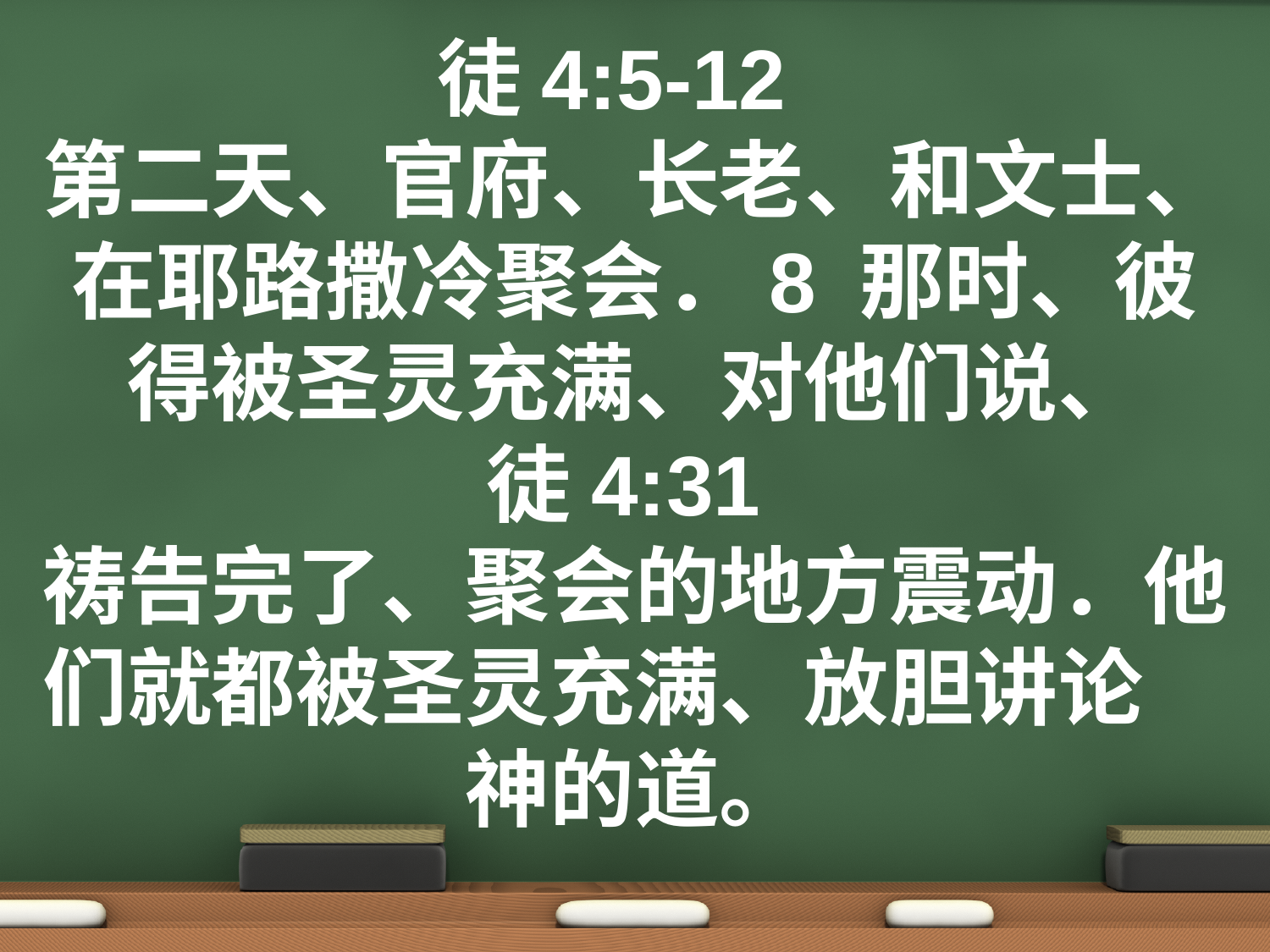

徒4:5-12
第二天、官府、长老、和文士、在耶路撒冷聚会．8 那时、彼得被圣灵充满、对他们说、
徒4:31
祷告完了、聚会的地方震动．他们就都被圣灵充满、放胆讲论　神的道。